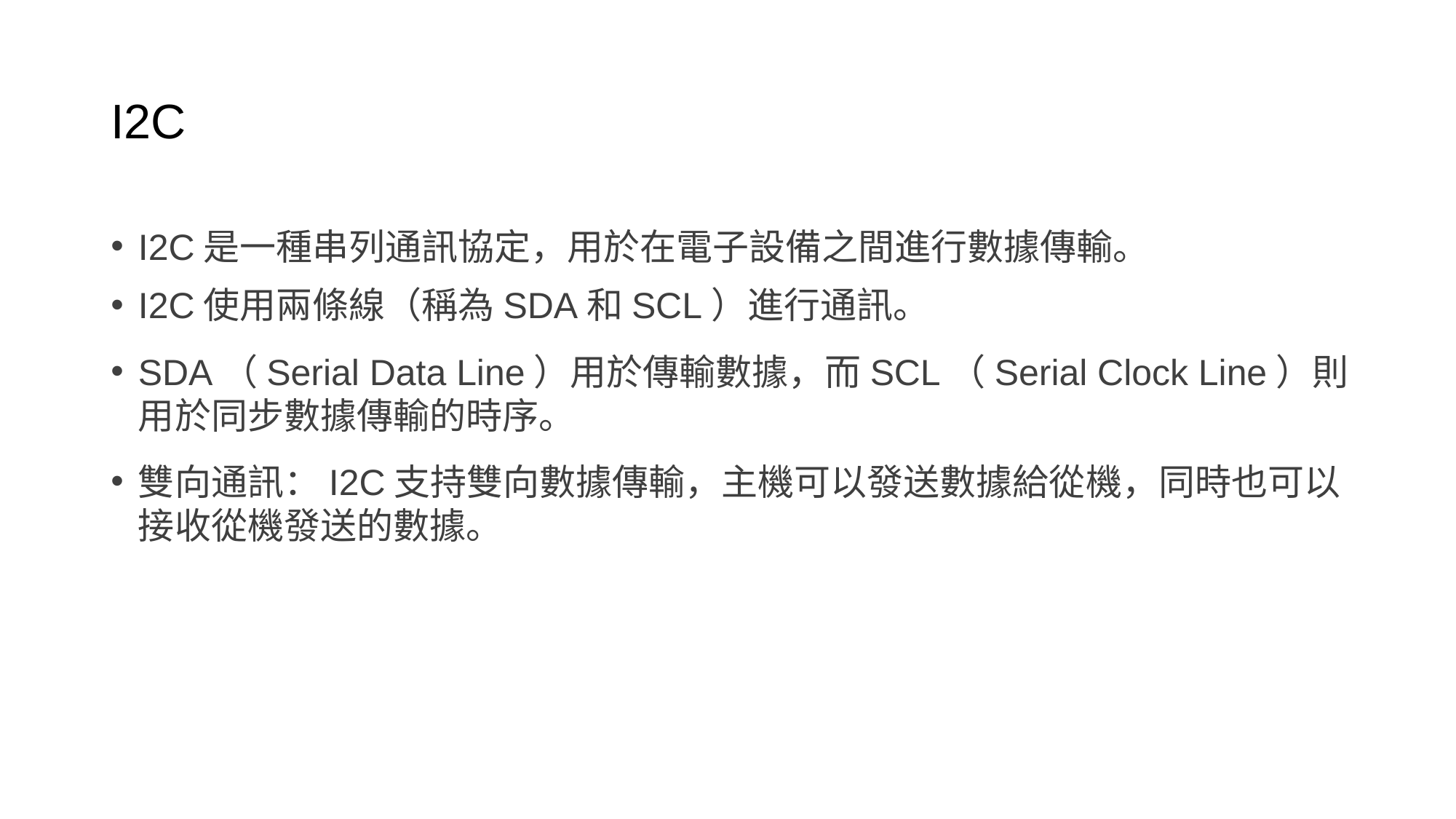

# I2C
I2C是一種串列通訊協定，用於在電子設備之間進行數據傳輸。
I2C使用兩條線（稱為SDA和SCL）進行通訊。
SDA（Serial Data Line）用於傳輸數據，而SCL（Serial Clock Line）則用於同步數據傳輸的時序。
雙向通訊：I2C支持雙向數據傳輸，主機可以發送數據給從機，同時也可以接收從機發送的數據。